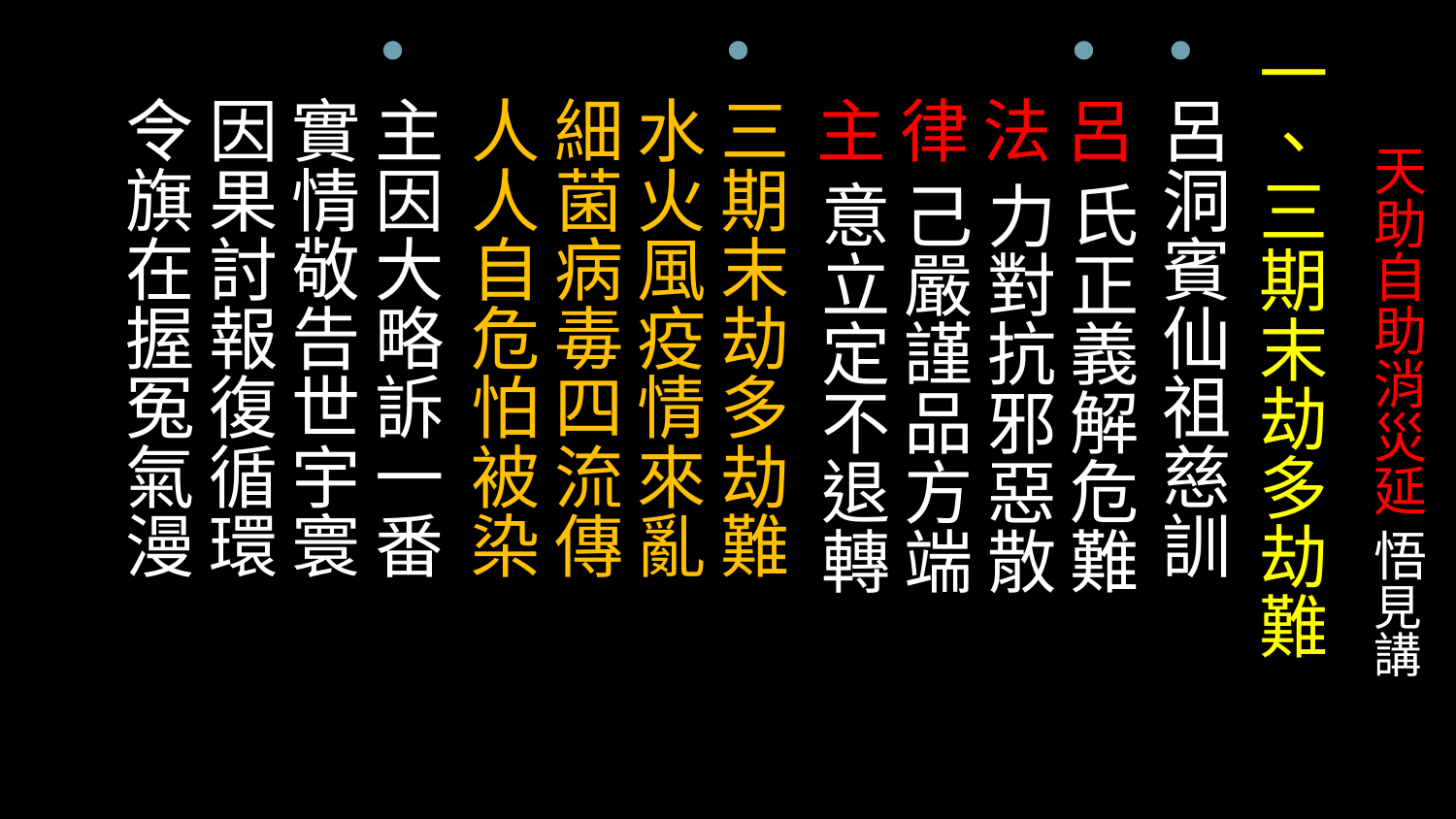

一、三期末劫多劫難
呂洞賓仙祖慈訓
呂 氏正義解危難
法 力對抗邪惡散
律 己嚴謹品方端
主 意立定不退轉
三期末劫多劫難
水火風疫情來亂
細菌病毒四流傳
人人自危怕被染
主因大略訴一番
實情敬告世宇寰
因果討報復循環
令旗在握冤氣漫
# 天助自助消災延 悟見講